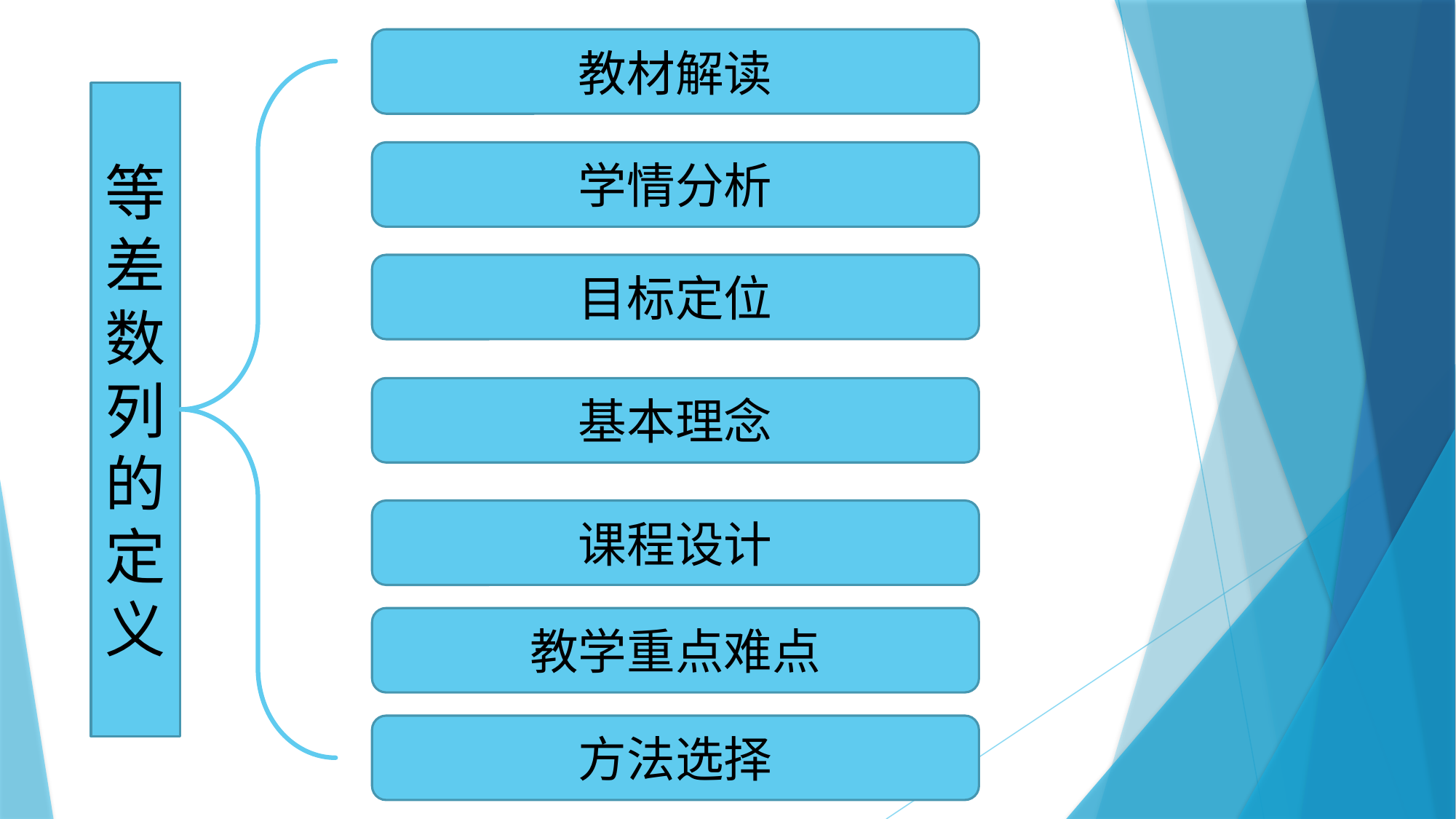

教材解读

等
差
数
列
的
定
义
学情分析
目标定位
基本理念
课程设计
教学重点难点
方法选择